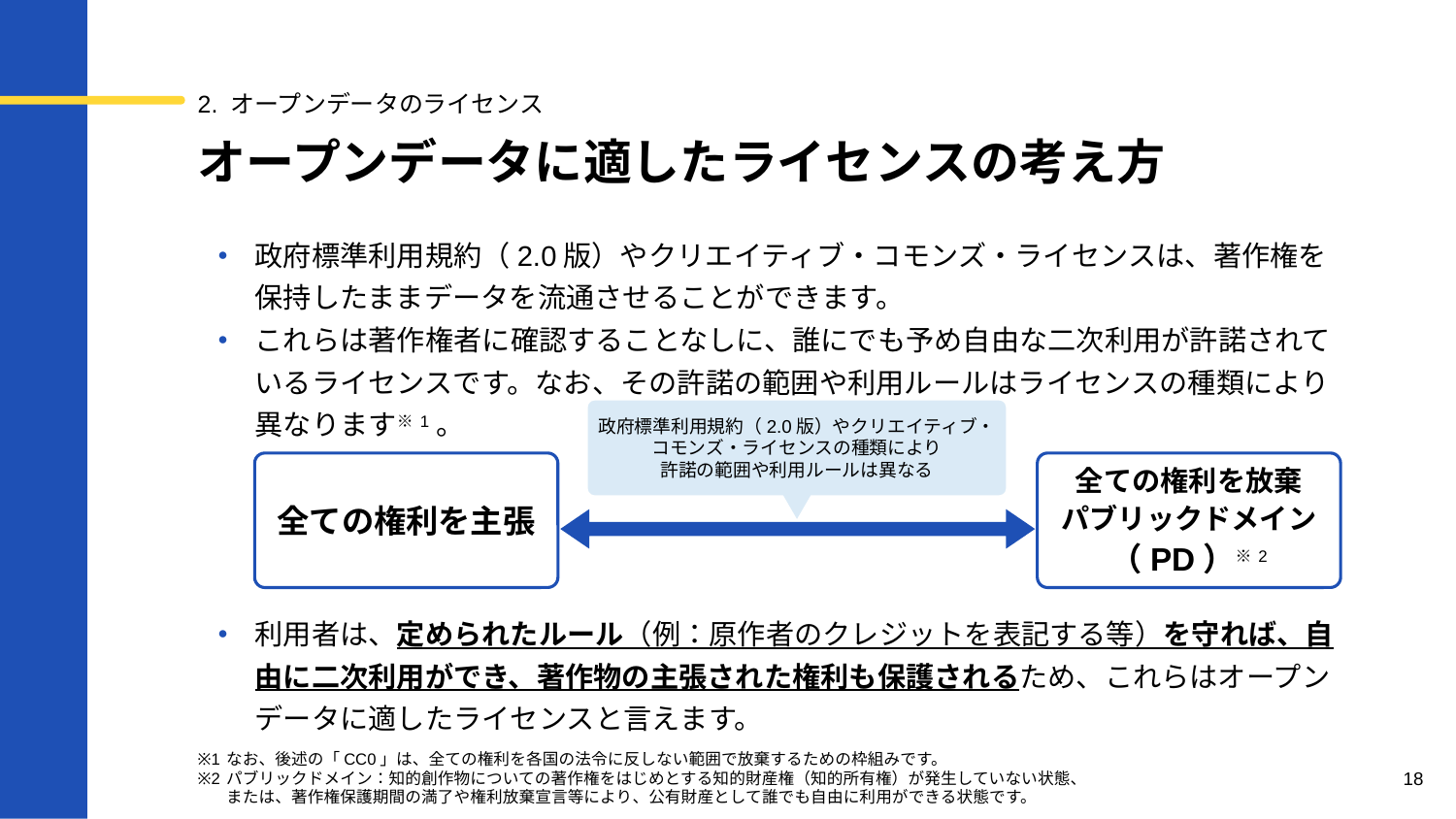

2. オープンデータのライセンス
# オープンデータに適したライセンスの考え方
政府標準利用規約（2.0版）やクリエイティブ・コモンズ・ライセンスは、著作権を保持したままデータを流通させることができます。
これらは著作権者に確認することなしに、誰にでも予め自由な二次利用が許諾されているライセンスです。なお、その許諾の範囲や利用ルールはライセンスの種類により異なります※1。
政府標準利用規約（2.0版）やクリエイティブ・コモンズ・ライセンスの種類により
許諾の範囲や利用ルールは異なる
全ての権利を主張
全ての権利を放棄
パブリックドメイン
（PD）※2

利用者は、定められたルール（例：原作者のクレジットを表記する等）を守れば、自由に二次利用ができ、著作物の主張された権利も保護されるため、これらはオープンデータに適したライセンスと言えます。
18
※1	なお、後述の「CC0」は、全ての権利を各国の法令に反しない範囲で放棄するための枠組みです。
※2	パブリックドメイン：知的創作物についての著作権をはじめとする知的財産権（知的所有権）が発生していない状態、
または、著作権保護期間の満了や権利放棄宣言等により、公有財産として誰でも自由に利用ができる状態です。